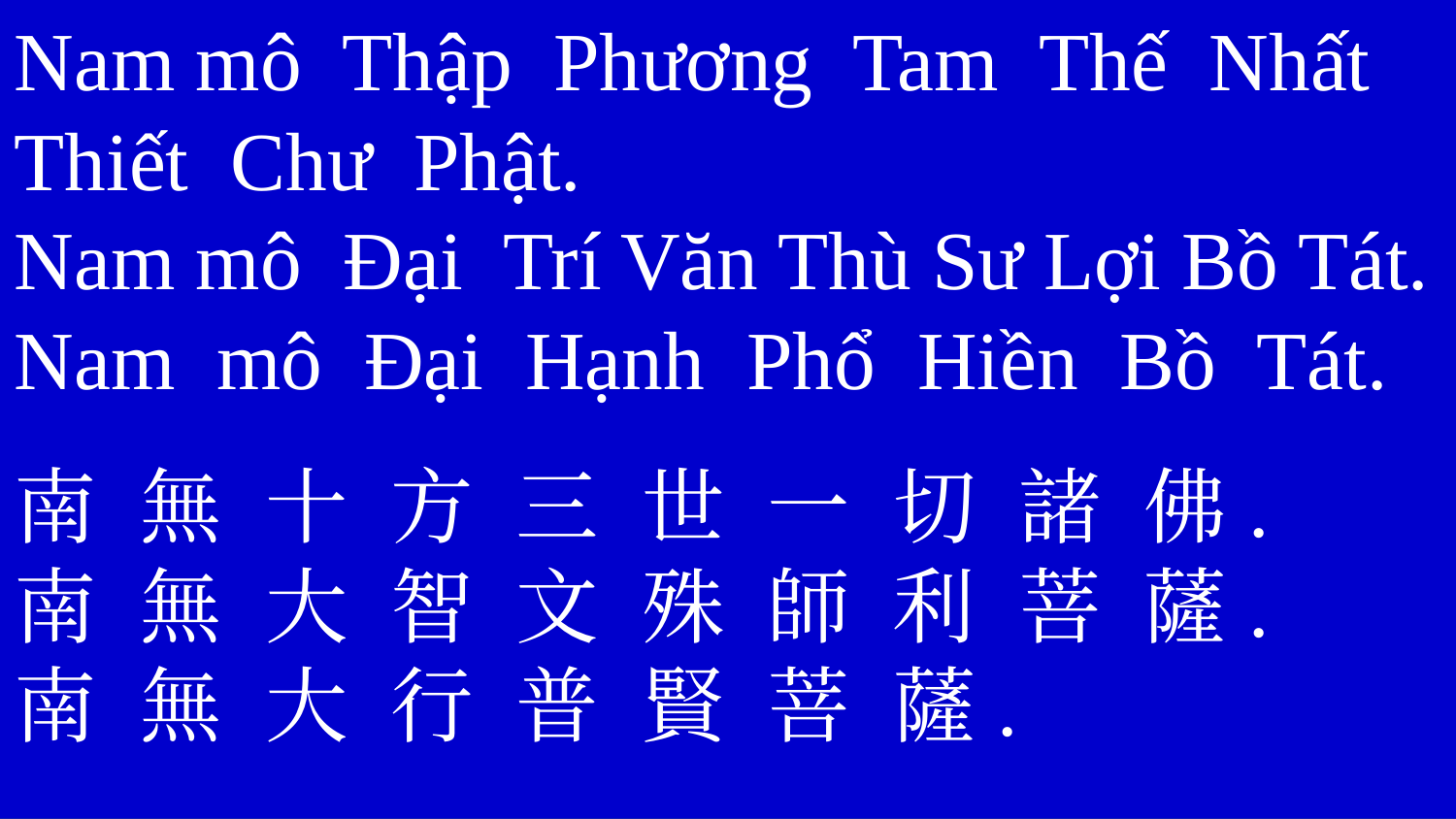

Nam mô  Thập  Phương  Tam  Thế  Nhất Thiết  Chư  Phật.
Nam mô  Đại  Trí Văn Thù Sư Lợi Bồ Tát.
Nam  mô  Đại  Hạnh  Phổ  Hiền  Bồ  Tát.

南  無  十  方  三  世  一  切  諸  佛.
南  無  大  智  文  殊  師  利  菩  薩.
南  無  大  行  普  賢  菩  薩.